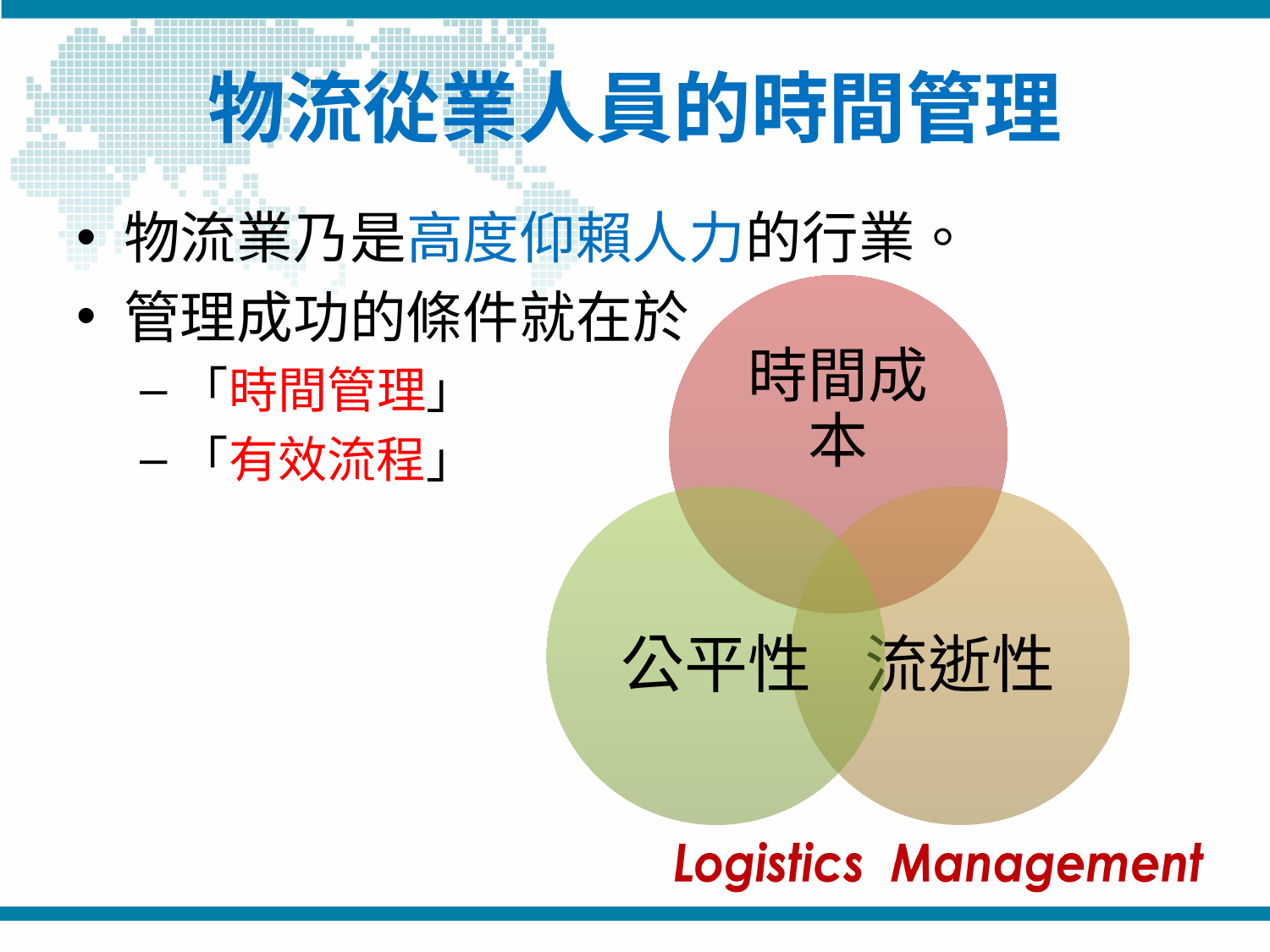

# 物流從業人員的時間管理
物流業乃是高度仰賴人力的行業。
管理成功的條件就在於
「時間管理」
「有效流程」
時間成本
流逝性
公平性